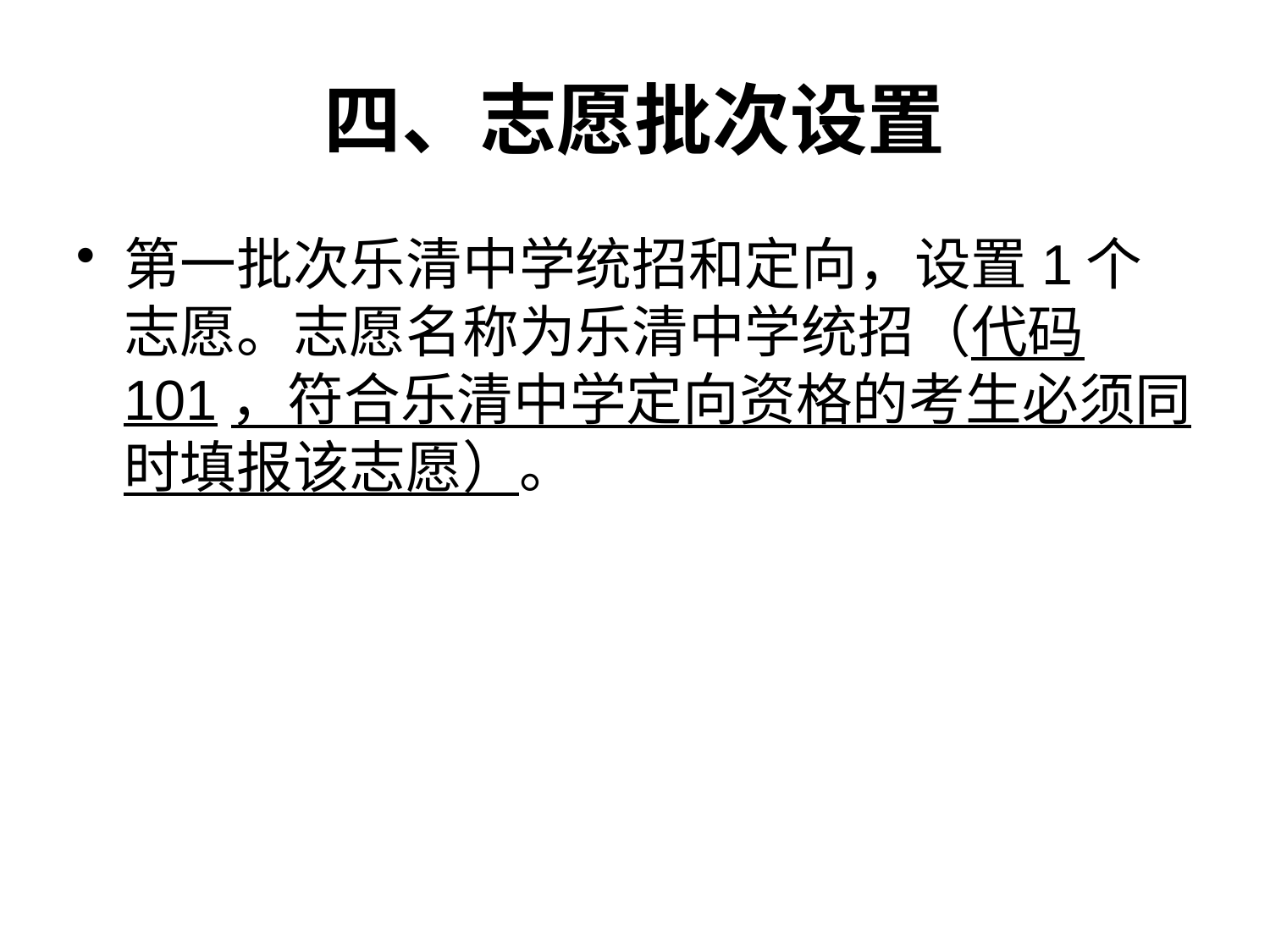

# 四、志愿批次设置
第一批次乐清中学统招和定向，设置1个志愿。志愿名称为乐清中学统招（代码101，符合乐清中学定向资格的考生必须同时填报该志愿）。